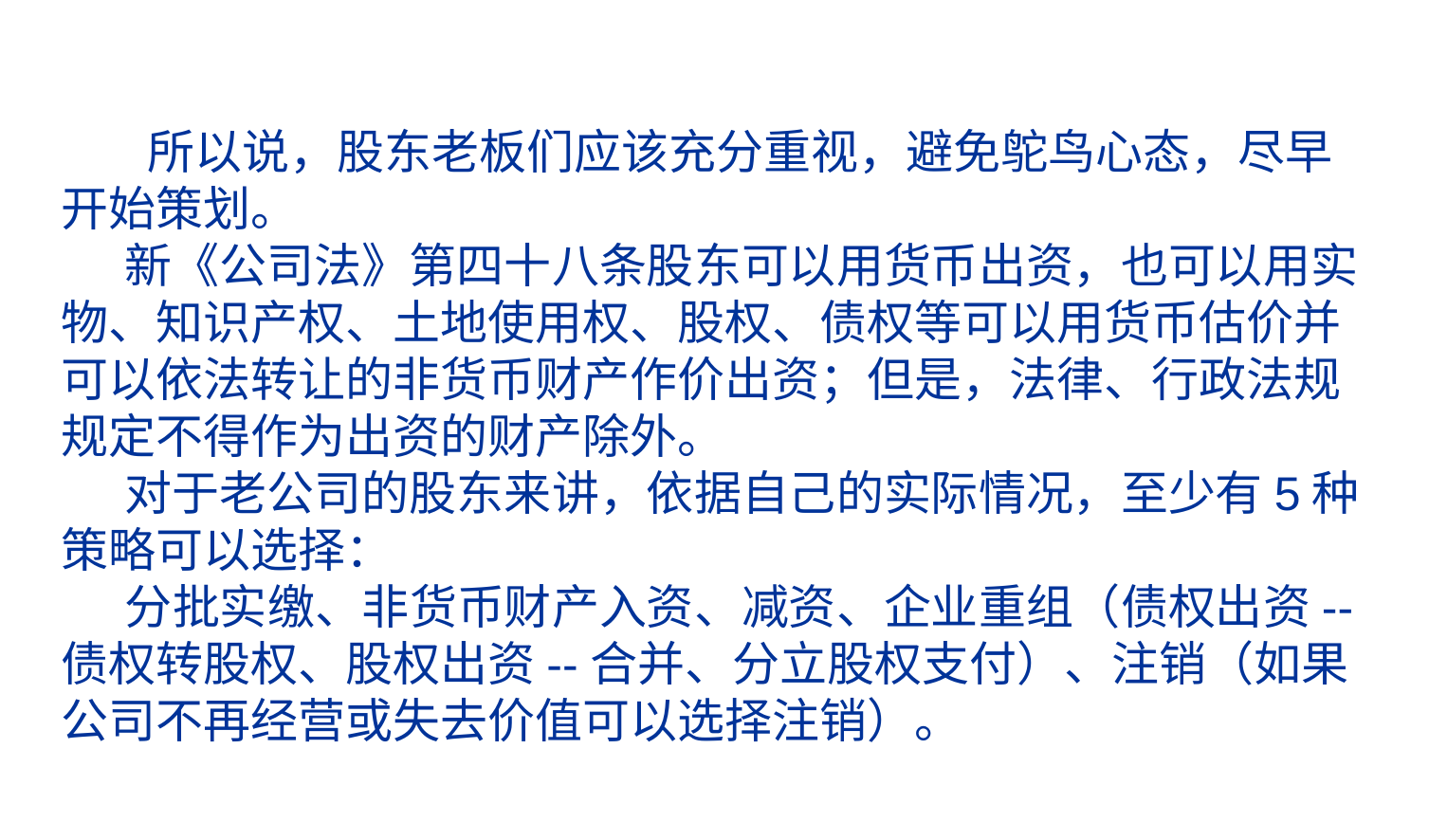

# 所以说，股东老板们应该充分重视，避免鸵鸟心态，尽早开始策划。 新《公司法》第四十八条股东可以用货币出资，也可以用实物、知识产权、土地使用权、股权、债权等可以用货币估价并可以依法转让的非货币财产作价出资；但是，法律、行政法规规定不得作为出资的财产除外。 对于老公司的股东来讲，依据自己的实际情况，至少有5种策略可以选择： 分批实缴、非货币财产入资、减资、企业重组（债权出资--债权转股权、股权出资--合并、分立股权支付）、注销（如果公司不再经营或失去价值可以选择注销）。